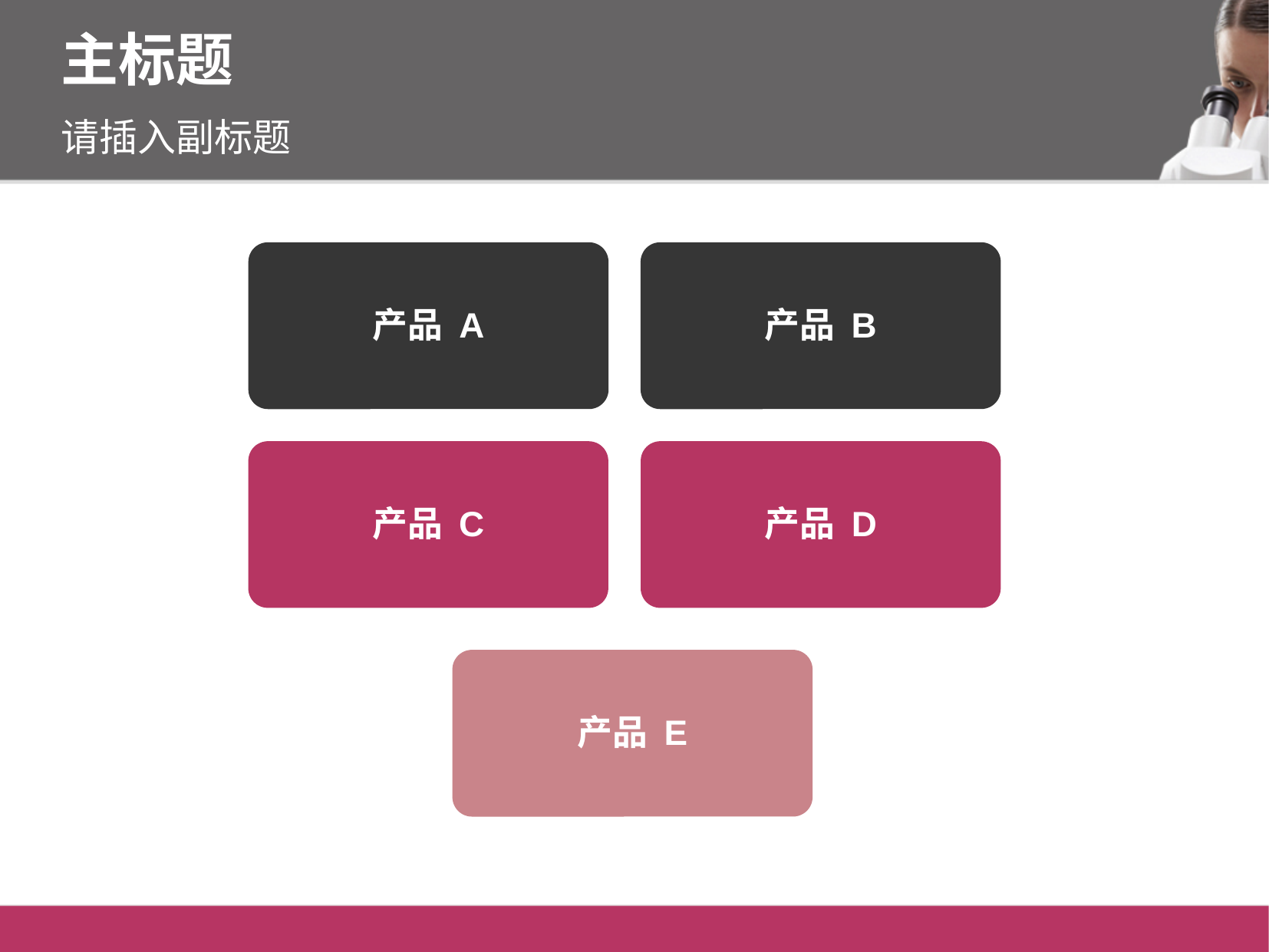

主标题
请插入副标题
产品 A
产品 B
产品 C
产品 D
产品 E